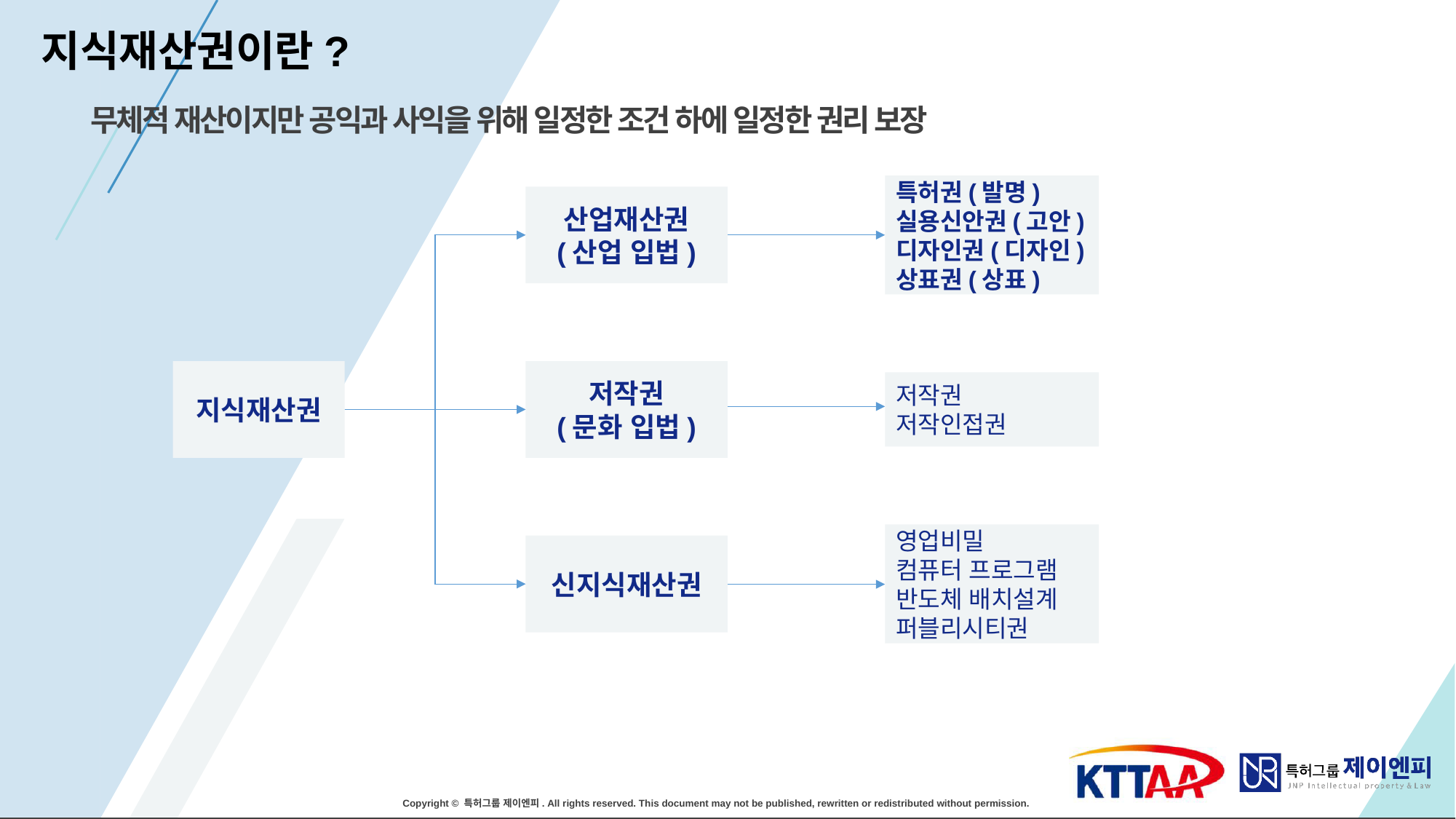

지식재산권이란?
무체적 재산이지만 공익과 사익을 위해 일정한 조건 하에 일정한 권리 보장

특허권(발명)
실용신안권(고안)
디자인권(디자인)
상표권(상표)
산업재산권
(산업 입법)
저작권
(문화 입법)
지식재산권
저작권
저작인접권
영업비밀
컴퓨터 프로그램
반도체 배치설계
퍼블리시티권
신지식재산권